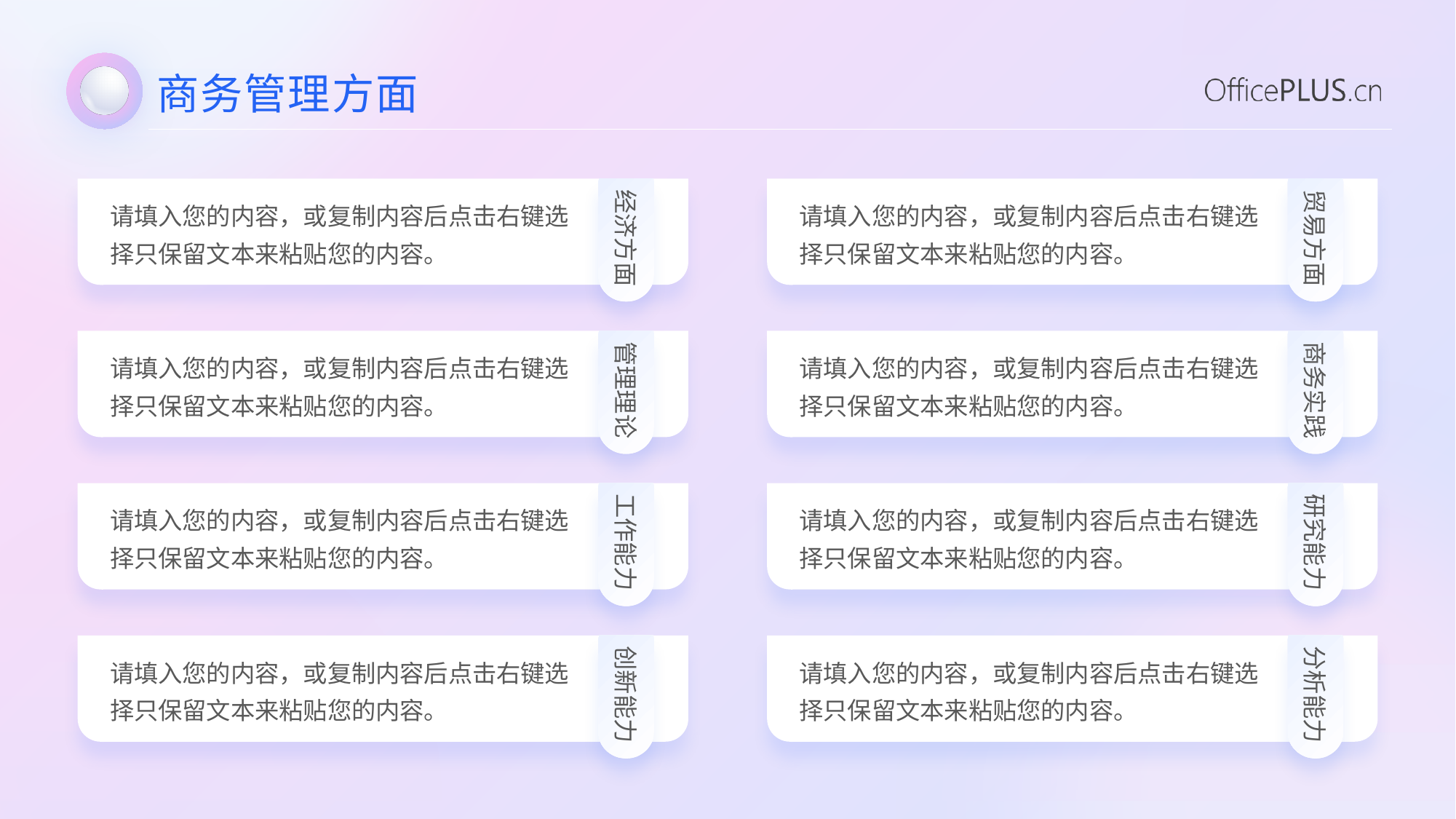

# 商务管理方面

经济方面
贸易方面
请填入您的内容，或复制内容后点击右键选择只保留文本来粘贴您的内容。
请填入您的内容，或复制内容后点击右键选择只保留文本来粘贴您的内容。

管理理论
商务实践
请填入您的内容，或复制内容后点击右键选择只保留文本来粘贴您的内容。
请填入您的内容，或复制内容后点击右键选择只保留文本来粘贴您的内容。

工作能力
研究能力
请填入您的内容，或复制内容后点击右键选择只保留文本来粘贴您的内容。
请填入您的内容，或复制内容后点击右键选择只保留文本来粘贴您的内容。

创新能力
分析能力
请填入您的内容，或复制内容后点击右键选择只保留文本来粘贴您的内容。
请填入您的内容，或复制内容后点击右键选择只保留文本来粘贴您的内容。